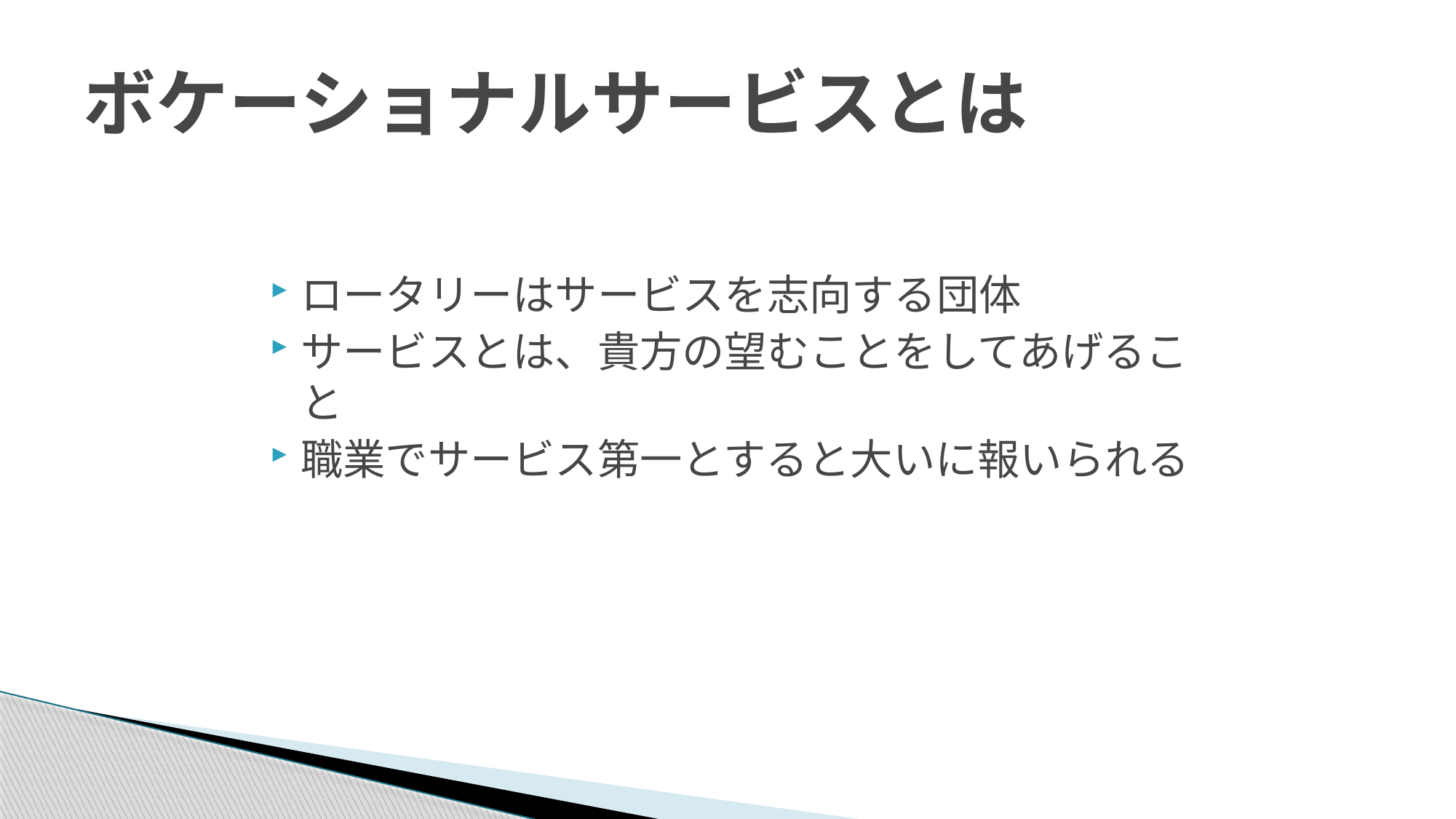

# ボケーショナルサービスとは
ロータリーはサービスを志向する団体
サービスとは、貴方の望むことをしてあげること
職業でサービス第一とすると大いに報いられる